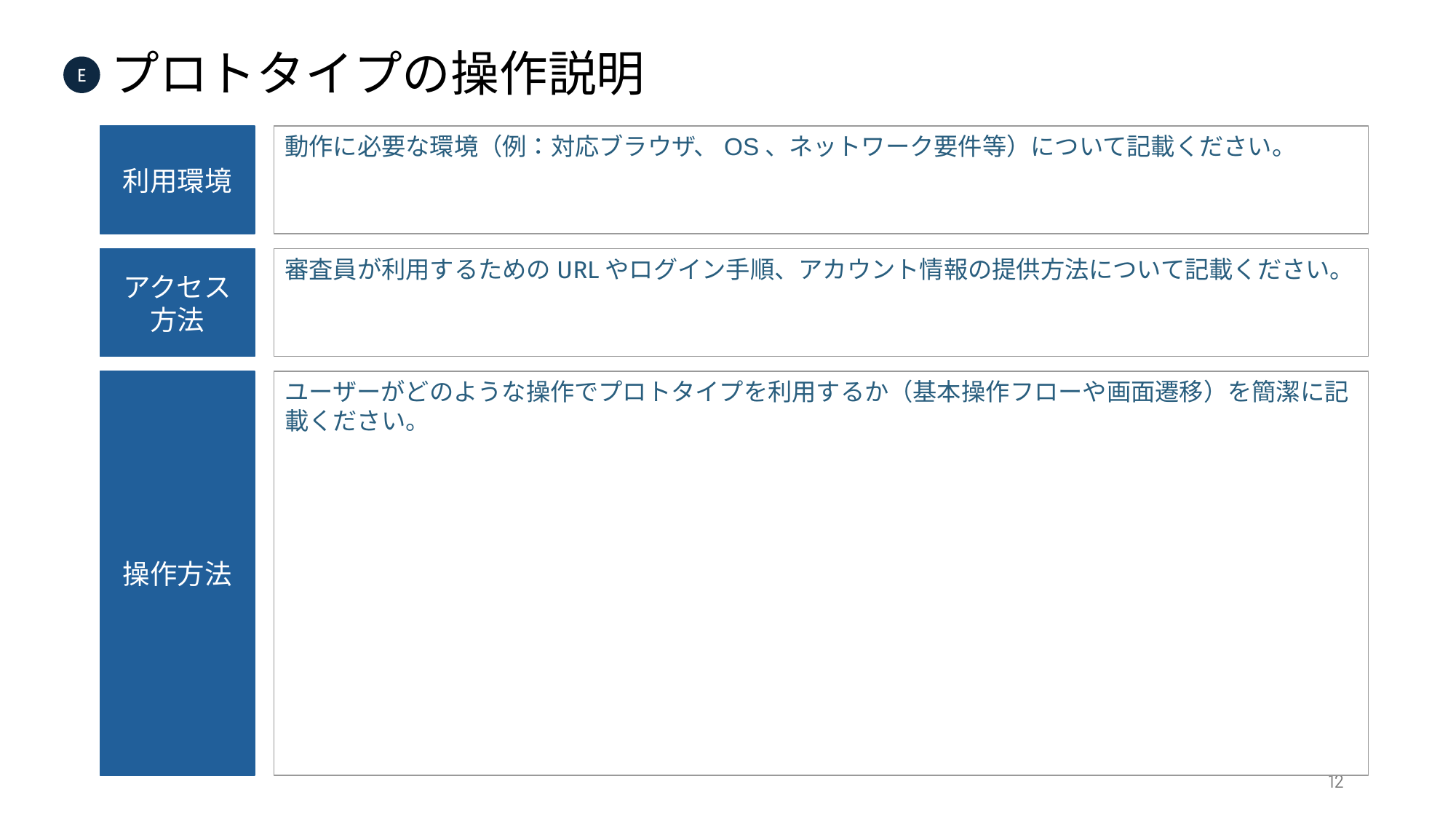

# プロトタイプの操作説明
E
利用環境
動作に必要な環境（例：対応ブラウザ、OS、ネットワーク要件等）について記載ください。
アクセス
方法
審査員が利用するためのURLやログイン手順、アカウント情報の提供方法について記載ください。
操作方法
ユーザーがどのような操作でプロトタイプを利用するか（基本操作フローや画面遷移）を簡潔に記載ください。